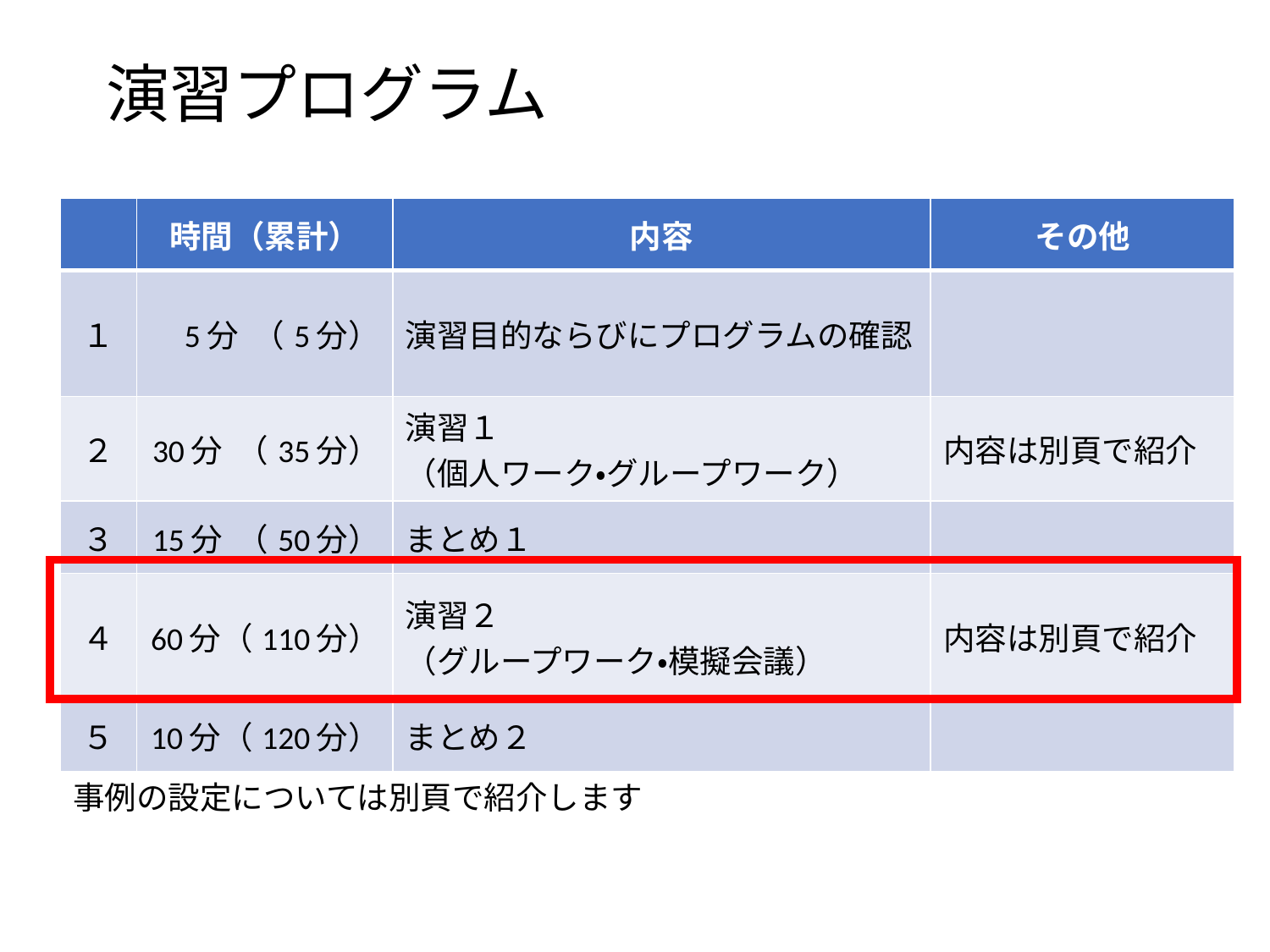

# 演習プログラム
|  | 時間（累計） | 内容 | その他 |
| --- | --- | --- | --- |
| １ | 5分 （5分） | 演習目的ならびにプログラムの確認 |  |
| ２ | 30分 （35分） | 演習１ （個人ワーク・グループワーク） | 内容は別頁で紹介 |
| ３ | 15分 （50分） | まとめ１ |  |
| ４ | 60分（110分） | 演習２ （グループワーク・模擬会議） | 内容は別頁で紹介 |
| ５ | 10分（120分） | まとめ２ |  |

事例の設定については別頁で紹介します